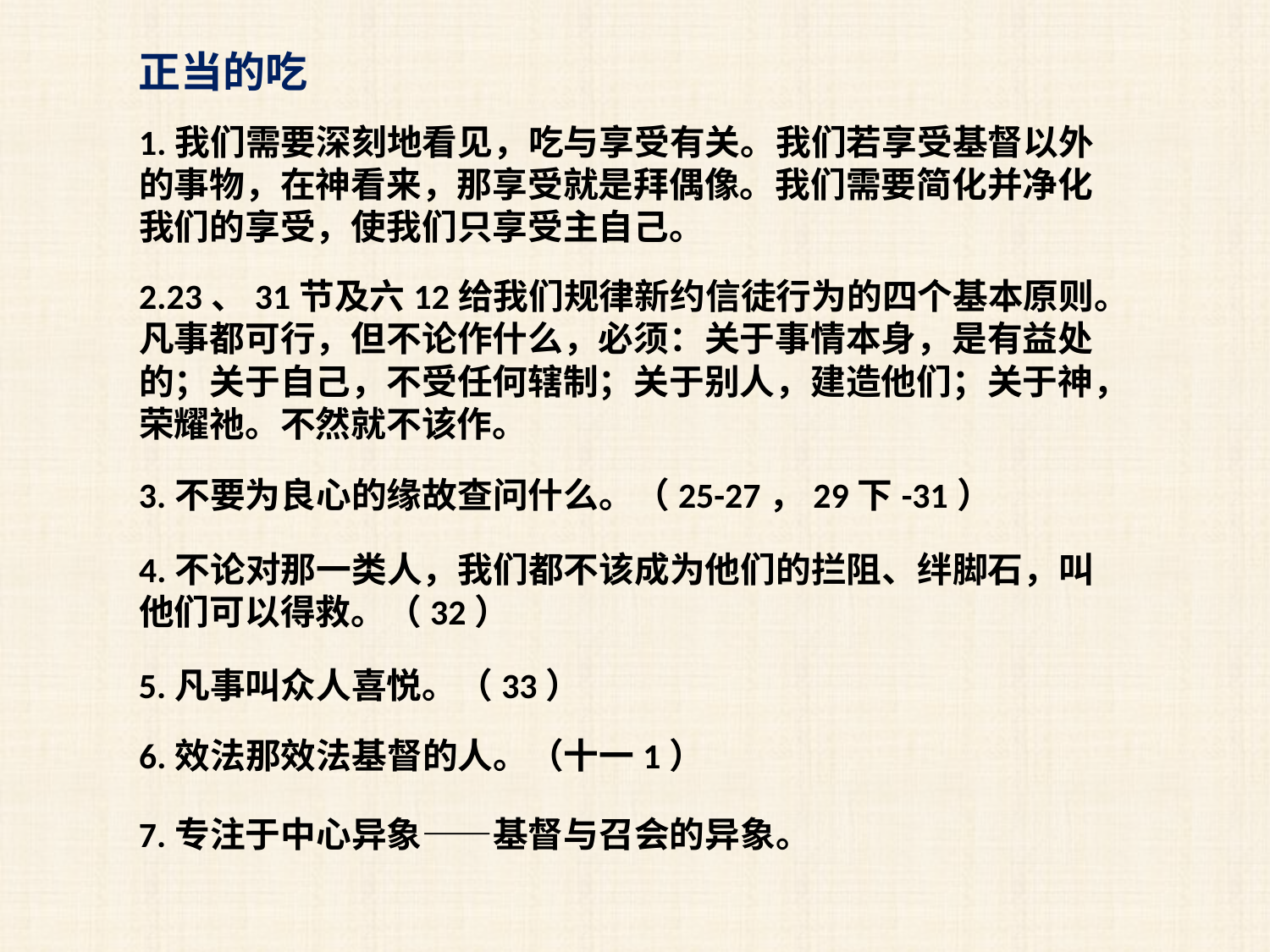

正当的吃
1.我们需要深刻地看见，吃与享受有关。我们若享受基督以外的事物，在神看来，那享受就是拜偶像。我们需要简化并净化我们的享受，使我们只享受主自己。
2.23、31节及六12给我们规律新约信徒行为的四个基本原则。凡事都可行，但不论作什么，必须：关于事情本身，是有益处的；关于自己，不受任何辖制；关于别人，建造他们；关于神，荣耀祂。不然就不该作。
3.不要为良心的缘故查问什么。（25-27，29下-31）
4.不论对那一类人，我们都不该成为他们的拦阻、绊脚石，叫他们可以得救。（32）
5.凡事叫众人喜悦。（33）
6.效法那效法基督的人。（十一1）
7.专注于中心异象——基督与召会的异象。